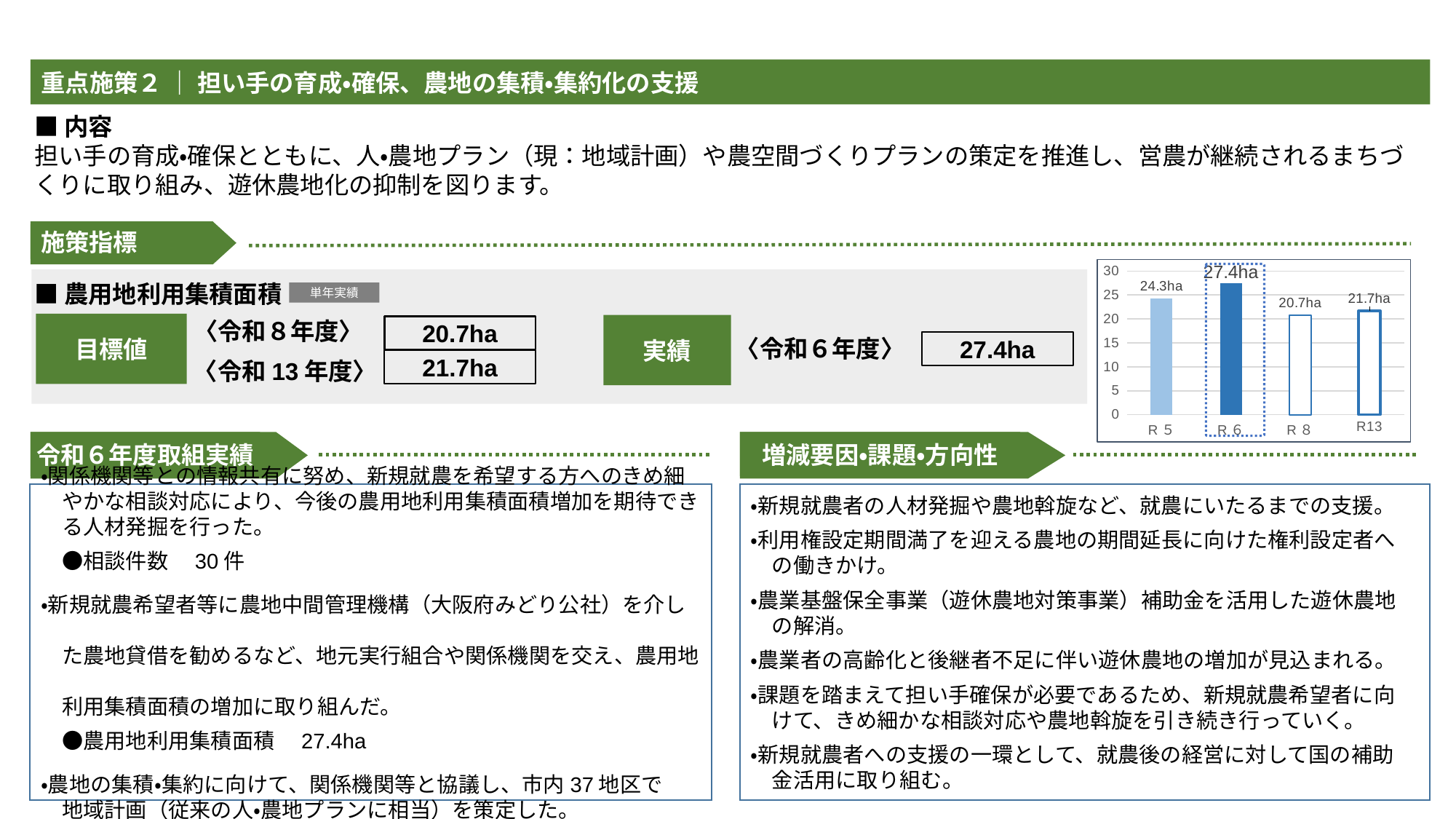

重点施策２ ｜ 担い手の育成・確保、農地の集積・集約化の支援
■内容
担い手の育成・確保とともに、人・農地プラン（現：地域計画）や農空間づくりプランの策定を推進し、営農が継続されるまちづくりに取り組み、遊休農地化の抑制を図ります。

施策指標

■農用地利用集積面積
〈令和８年度〉
目標値
実績
20.7ha

〈令和６年度〉
27.4ha
21.7ha
〈令和13年度〉
令和６年度取組実績
・関係機関等との情報共有に努め、新規就農を希望する方へのきめ細
　やかな相談対応により、今後の農用地利用集積面積増加を期待でき
　る人材発掘を行った。
　●相談件数　30件
・新規就農希望者等に農地中間管理機構（大阪府みどり公社）を介し
　た農地貸借を勧めるなど、地元実行組合や関係機関を交え、農用地
　利用集積面積の増加に取り組んだ。
　●農用地利用集積面積　27.4ha
・農地の集積・集約に向けて、関係機関等と協議し、市内37地区で
　地域計画（従来の人・農地プランに相当）を策定した。
・新規就農者の人材発掘や農地斡旋など、就農にいたるまでの支援。
・利用権設定期間満了を迎える農地の期間延長に向けた権利設定者へ
　の働きかけ。
・農業基盤保全事業（遊休農地対策事業）補助金を活用した遊休農地
　の解消。
・農業者の高齢化と後継者不足に伴い遊休農地の増加が見込まれる。
・課題を踏まえて担い手確保が必要であるため、新規就農希望者に向
　けて、きめ細かな相談対応や農地斡旋を引き続き行っていく。
・新規就農者への支援の一環として、就農後の経営に対して国の補助
　金活用に取り組む。
単年実績

### Chart

| Category | 系列 1 |
|---|---|
| R５ | 24.3 |
| R６ | 27.4 |
| R８ | 20.7 |
| R13 | 21.7 |

増減要因・課題・方向性